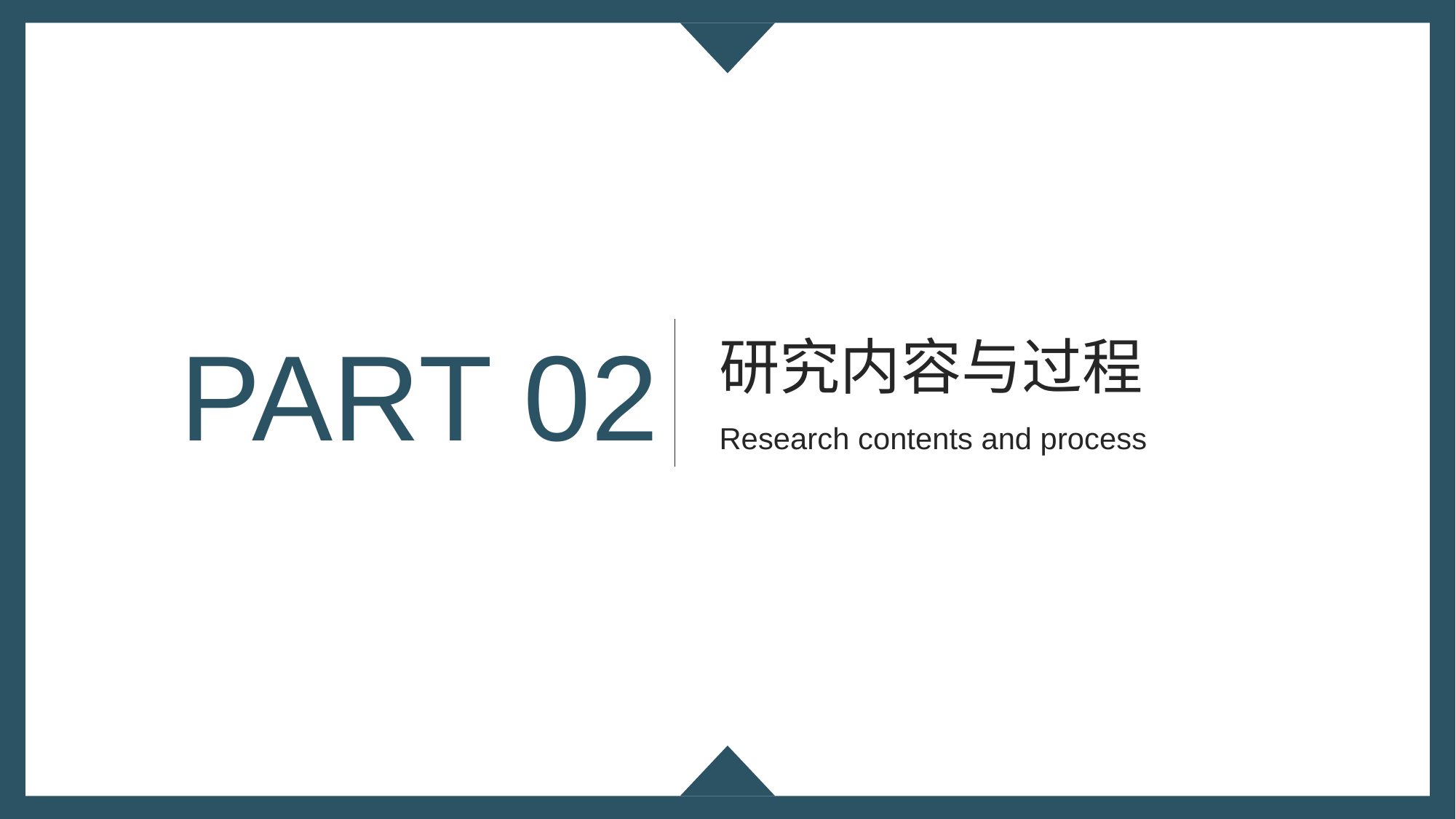

PART 02
研究内容与过程
Research contents and process